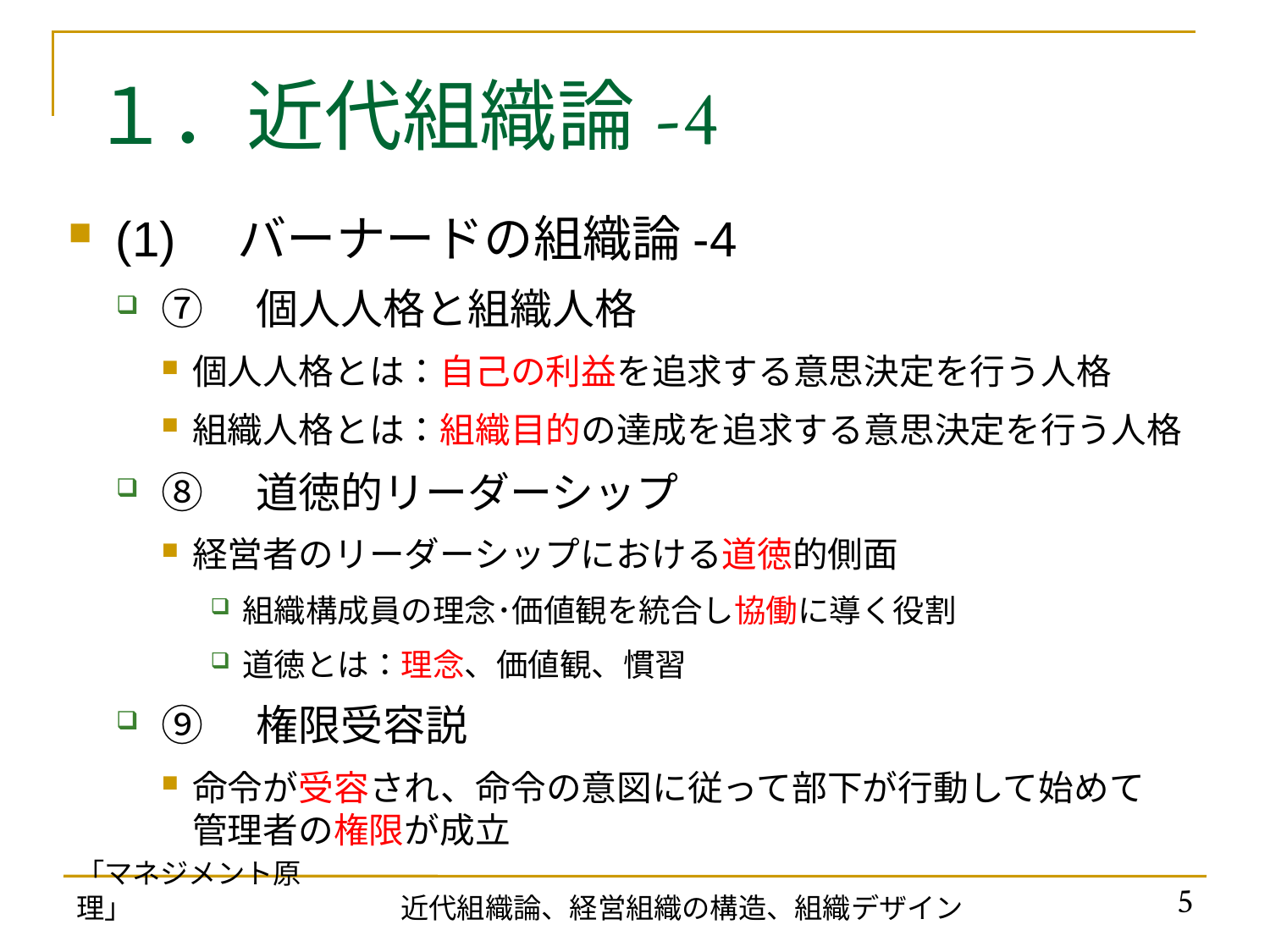

# １．近代組織論-4
(1)　バーナードの組織論-4
⑦　個人人格と組織人格
個人人格とは：自己の利益を追求する意思決定を行う人格
組織人格とは：組織目的の達成を追求する意思決定を行う人格
⑧　道徳的リーダーシップ
経営者のリーダーシップにおける道徳的側面
組織構成員の理念･価値観を統合し協働に導く役割
道徳とは：理念、価値観、慣習
⑨　権限受容説
命令が受容され、命令の意図に従って部下が行動して始めて
管理者の権限が成立
「マネジメント原理」
5
近代組織論、経営組織の構造、組織デザイン